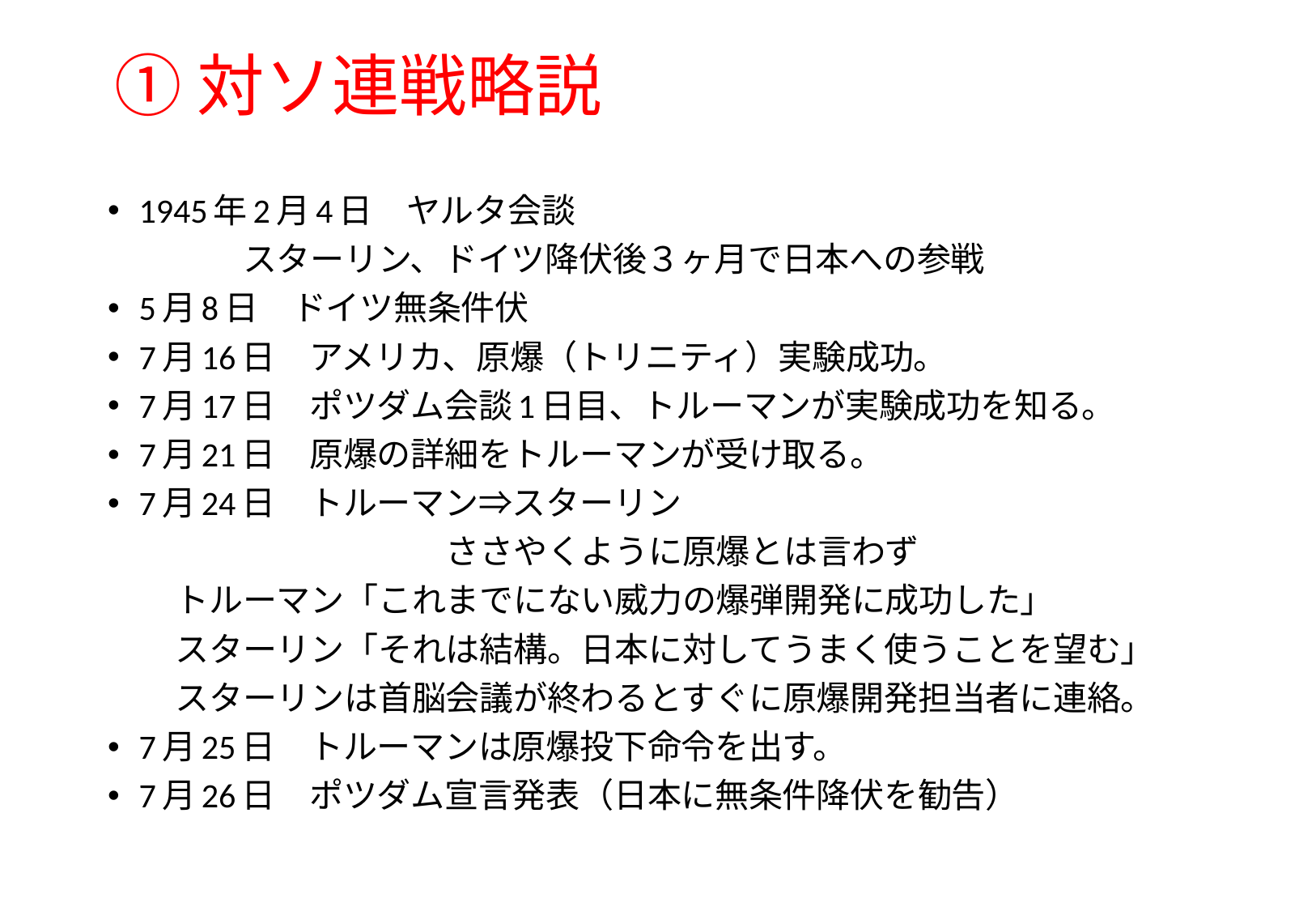

# ①対ソ連戦略説
1945年2月4日　ヤルタ会談
　　　　スターリン、ドイツ降伏後３ヶ月で日本への参戦
5月8日　ドイツ無条件伏
7月16日　アメリカ、原爆（トリニティ）実験成功。
7月17日　ポツダム会談1日目、トルーマンが実験成功を知る。
7月21日　原爆の詳細をトルーマンが受け取る。
7月24日　トルーマン⇒スターリン
　　　　　　　　　　ささやくように原爆とは言わず
　　トルーマン「これまでにない威力の爆弾開発に成功した」
　　スターリン「それは結構。日本に対してうまく使うことを望む」
　　スターリンは首脳会議が終わるとすぐに原爆開発担当者に連絡。
7月25日　トルーマンは原爆投下命令を出す。
7月26日　ポツダム宣言発表（日本に無条件降伏を勧告）